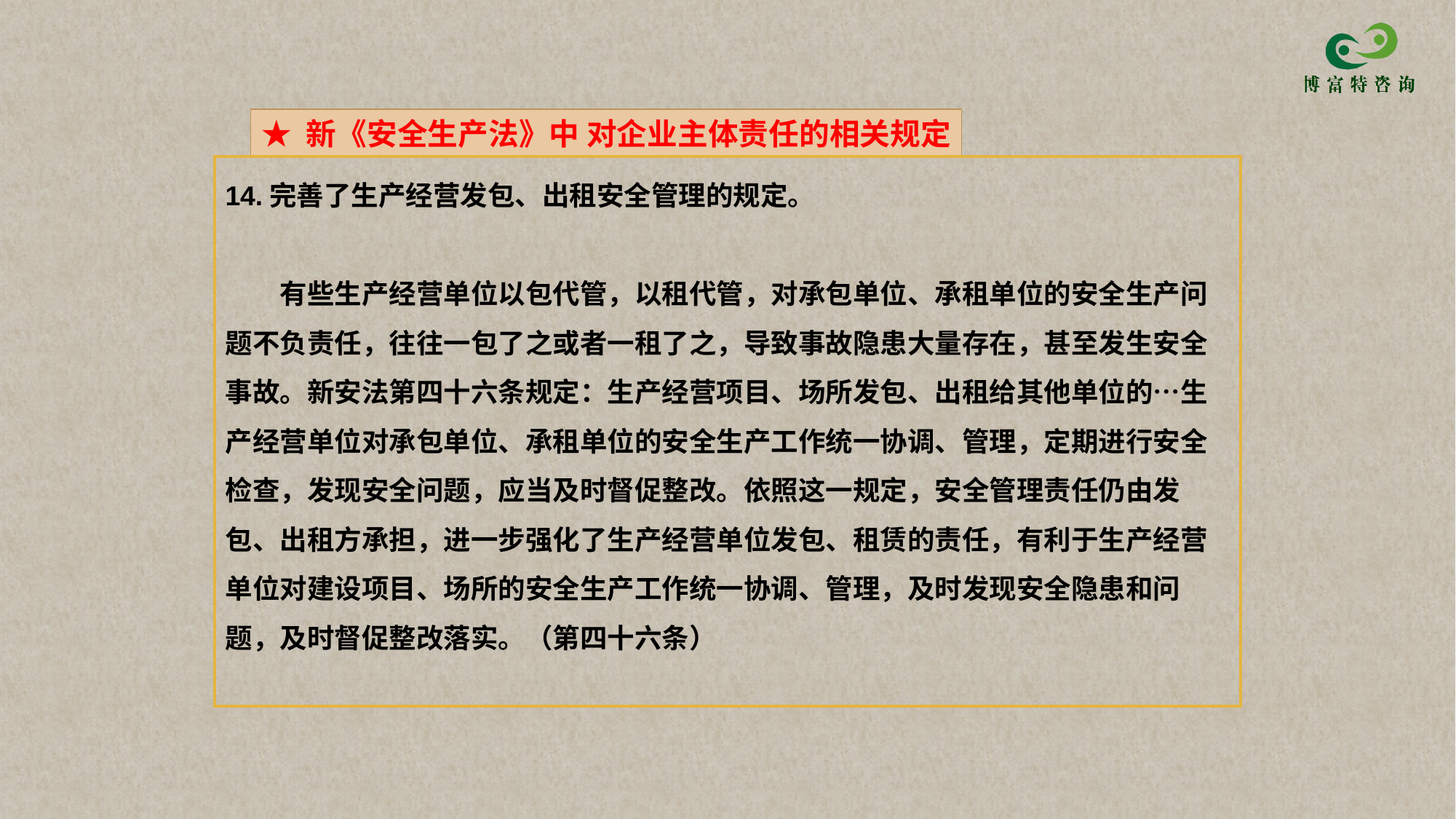

★ 新《安全生产法》中 对企业主体责任的相关规定
14.完善了生产经营发包、出租安全管理的规定。

　　有些生产经营单位以包代管，以租代管，对承包单位、承租单位的安全生产问题不负责任，往往一包了之或者一租了之，导致事故隐患大量存在，甚至发生安全事故。新安法第四十六条规定：生产经营项目、场所发包、出租给其他单位的…生产经营单位对承包单位、承租单位的安全生产工作统一协调、管理，定期进行安全检查，发现安全问题，应当及时督促整改。依照这一规定，安全管理责任仍由发包、出租方承担，进一步强化了生产经营单位发包、租赁的责任，有利于生产经营单位对建设项目、场所的安全生产工作统一协调、管理，及时发现安全隐患和问题，及时督促整改落实。（第四十六条）